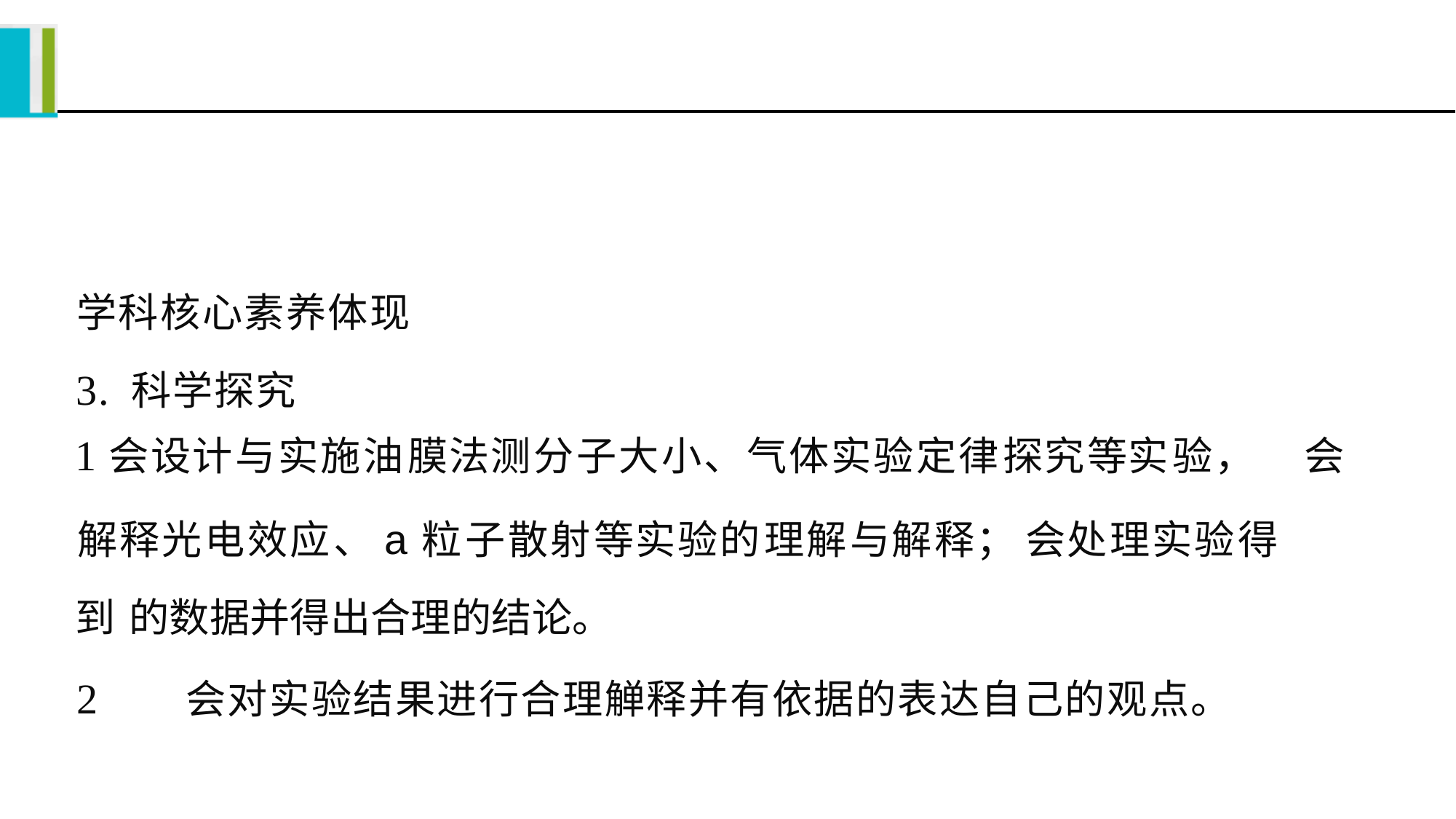

#
学科核心素养体现
3. 科学探究
1会设计与实施油膜法测分子大小、气体实验定律探究等实验，	会
解释光电效应、a粒子散射等实验的理解与解释； 会处理实验得到 的数据并得出合理的结论。
2
会对实验结果进行合理觯释并有依据的表达自己的观点。